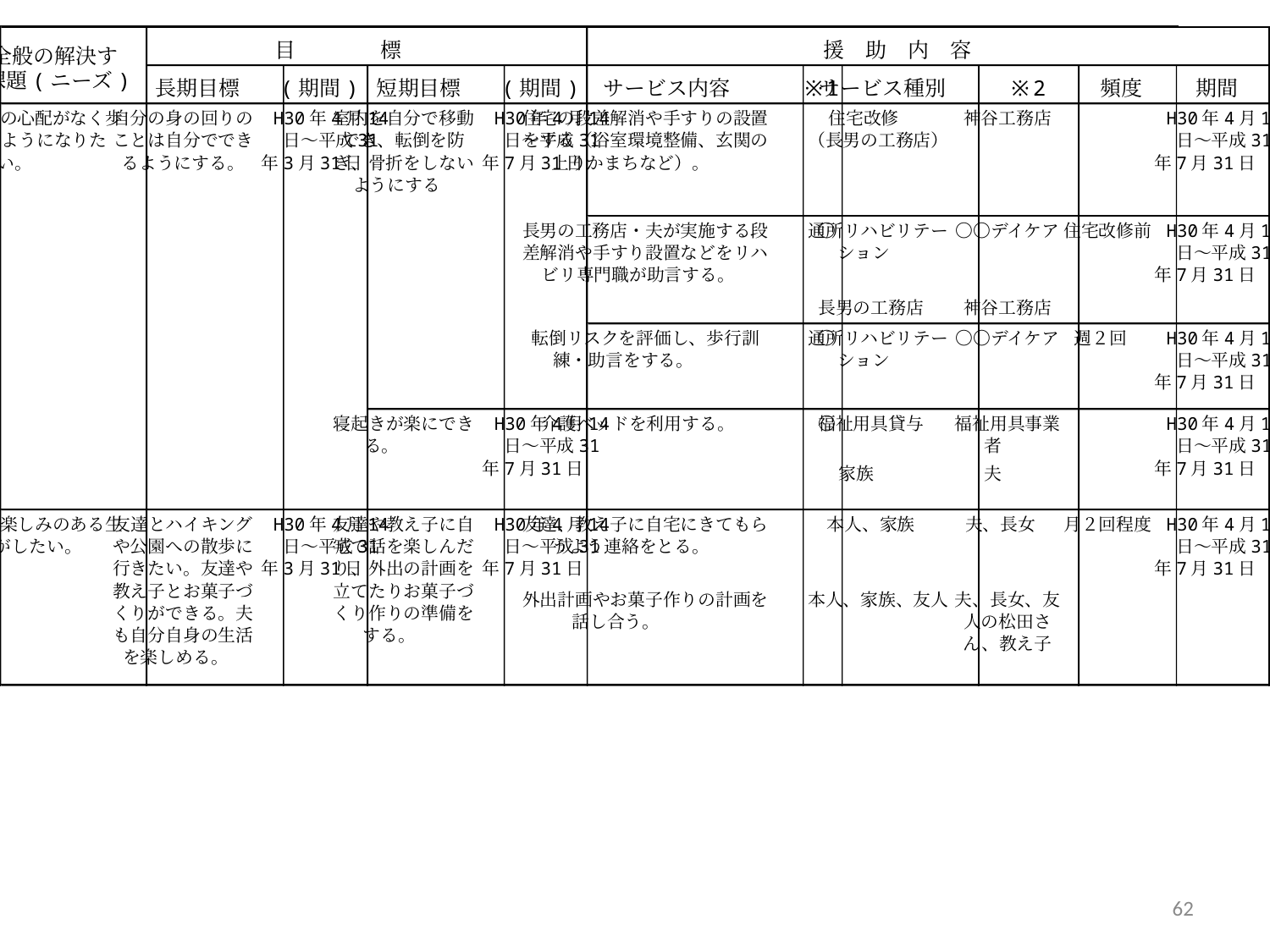

目　　　　標
援　助　内　容
生活全般の解決す

べき課題(ニーズ)
長期目標
(期間)
短期目標
(期間)
サービス内容
※1
サービス種別
※2
頻度
期間

転倒の心配がなく歩
自分の身の回りの
H30年4月14
室内を自分で移動
H30年4月14
住宅の段差解消や手すりの設置
住宅改修
神谷工務店
H30年4月14
けるようになりた
ことは自分ででき
日～平成31
でき、転倒を防
日～平成31
をする（浴室環境整備、玄関の
（長男の工務店）
日～平成31
い。
るようにする。
年3月31日
ぎ、骨折をしない
年7月31日
上りかまちなど）。
年7月31日
ようにする

長男の工務店・夫が実施する段
〇
通所リハビリテー
〇〇デイケア
住宅改修前
H30年4月14
差解消や手すり設置などをリハ
ション
日～平成31
ビリ専門職が助言する。
年7月31日

長男の工務店
神谷工務店

転倒リスクを評価し、歩行訓
〇
通所リハビリテー
〇〇デイケア
週２回
H30年4月14
練・助言をする。
ション
日～平成31
年7月31日

寝起きが楽にでき
H30年4月14
介護ベッドを利用する。
〇
福祉用具貸与
福祉用具事業
H30年4月14
る。
日～平成31
者
日～平成31
年7月31日
年7月31日
家族
夫

再び楽しみのある生
友達とハイキング
H30年4月14
友達や教え子に自
H30年4月14
友達、教え子に自宅にきてもら
本人、家族
夫、長女
月２回程度
H30年4月14
活がしたい。
や公園への散歩に
日～平成31
宅で話を楽しんだ
日～平成31
うよう連絡をとる。
日～平成31
行きたい。友達や
年3月31日
り、外出の計画を
年7月31日
年7月31日
教え子とお菓子づ
立てたりお菓子づ
外出計画やお菓子作りの計画を
本人、家族、友人
夫、長女、友
くりができる。夫
くり作りの準備を
話し合う。
人の松田さ
も自分自身の生活
する。
ん、教え子

を楽しめる。

62